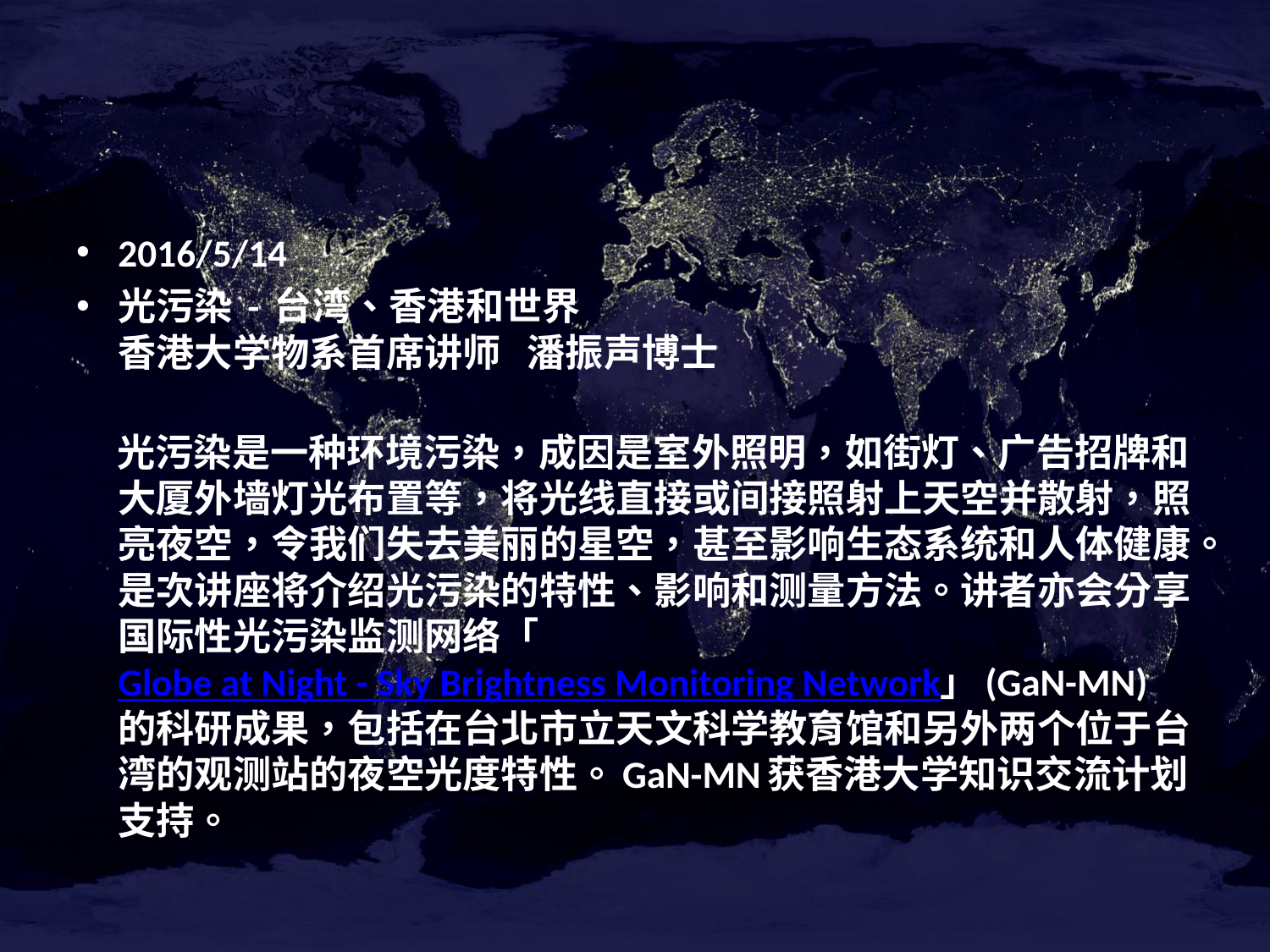

#
2016/5/14
光污染 - 台湾、香港和世界
香港大学物系首席讲师   潘振声博士
    光污染是一种环境污染，成因是室外照明，如街灯、广告招牌和大厦外墙灯光布置等，将光线直接或间接照射上天空并散射，照亮夜空，令我们失去美丽的星空，甚至影响生态系统和人体健康。是次讲座将介绍光污染的特性、影响和测量方法。讲者亦会分享国际性光污染监测网络「Globe at Night - Sky Brightness Monitoring Network」(GaN-MN) 的科研成果，包括在台北市立天文科学教育馆和另外两个位于台湾的观测站的夜空光度特性。GaN-MN获香港大学知识交流计划支持。